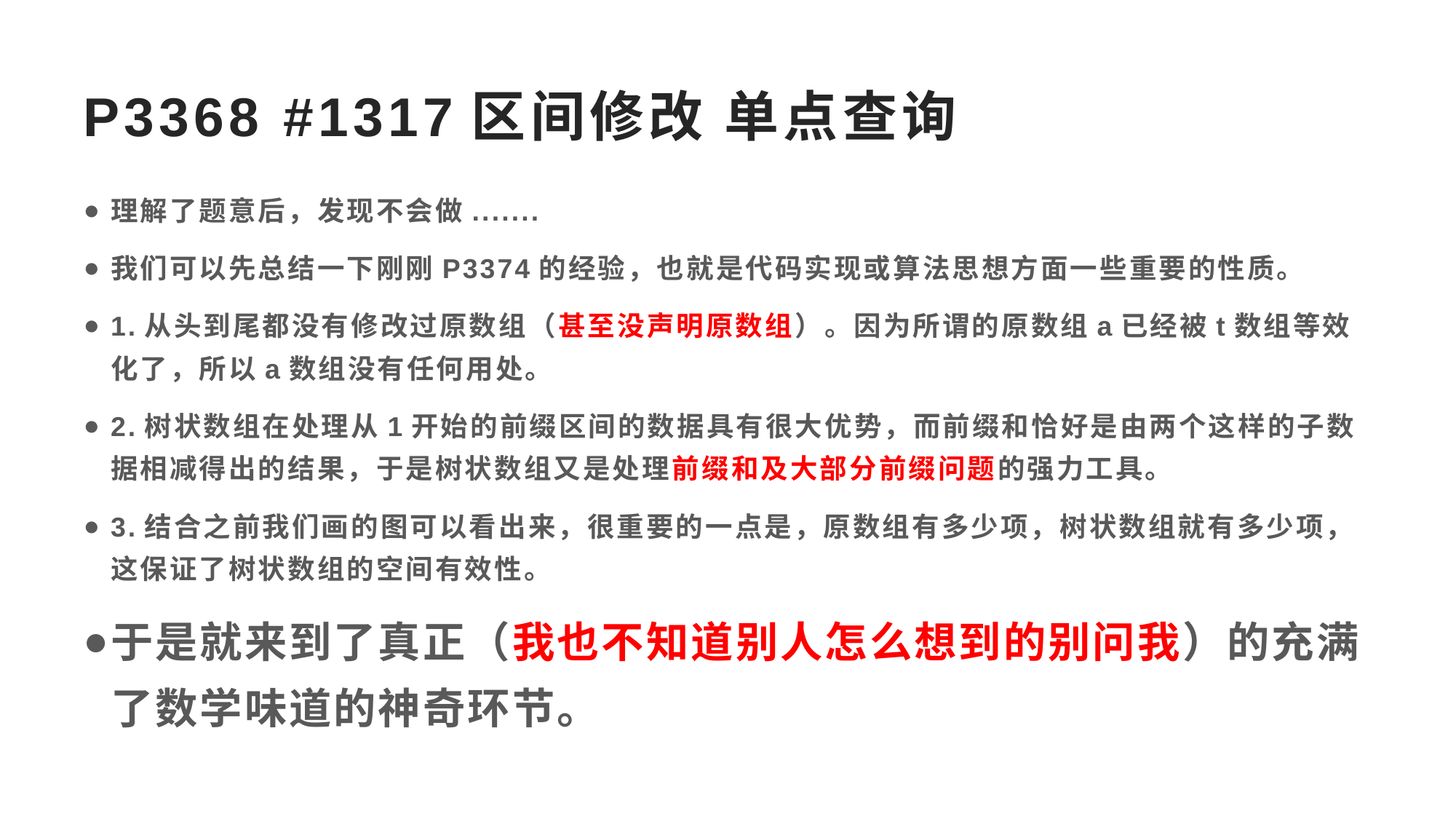

# P3368 #1317区间修改 单点查询
理解了题意后，发现不会做.......
我们可以先总结一下刚刚P3374的经验，也就是代码实现或算法思想方面一些重要的性质。
1.从头到尾都没有修改过原数组（甚至没声明原数组）。因为所谓的原数组a已经被t数组等效化了，所以a数组没有任何用处。
2.树状数组在处理从1开始的前缀区间的数据具有很大优势，而前缀和恰好是由两个这样的子数据相减得出的结果，于是树状数组又是处理前缀和及大部分前缀问题的强力工具。
3.结合之前我们画的图可以看出来，很重要的一点是，原数组有多少项，树状数组就有多少项，这保证了树状数组的空间有效性。
于是就来到了真正（我也不知道别人怎么想到的别问我）的充满了数学味道的神奇环节。